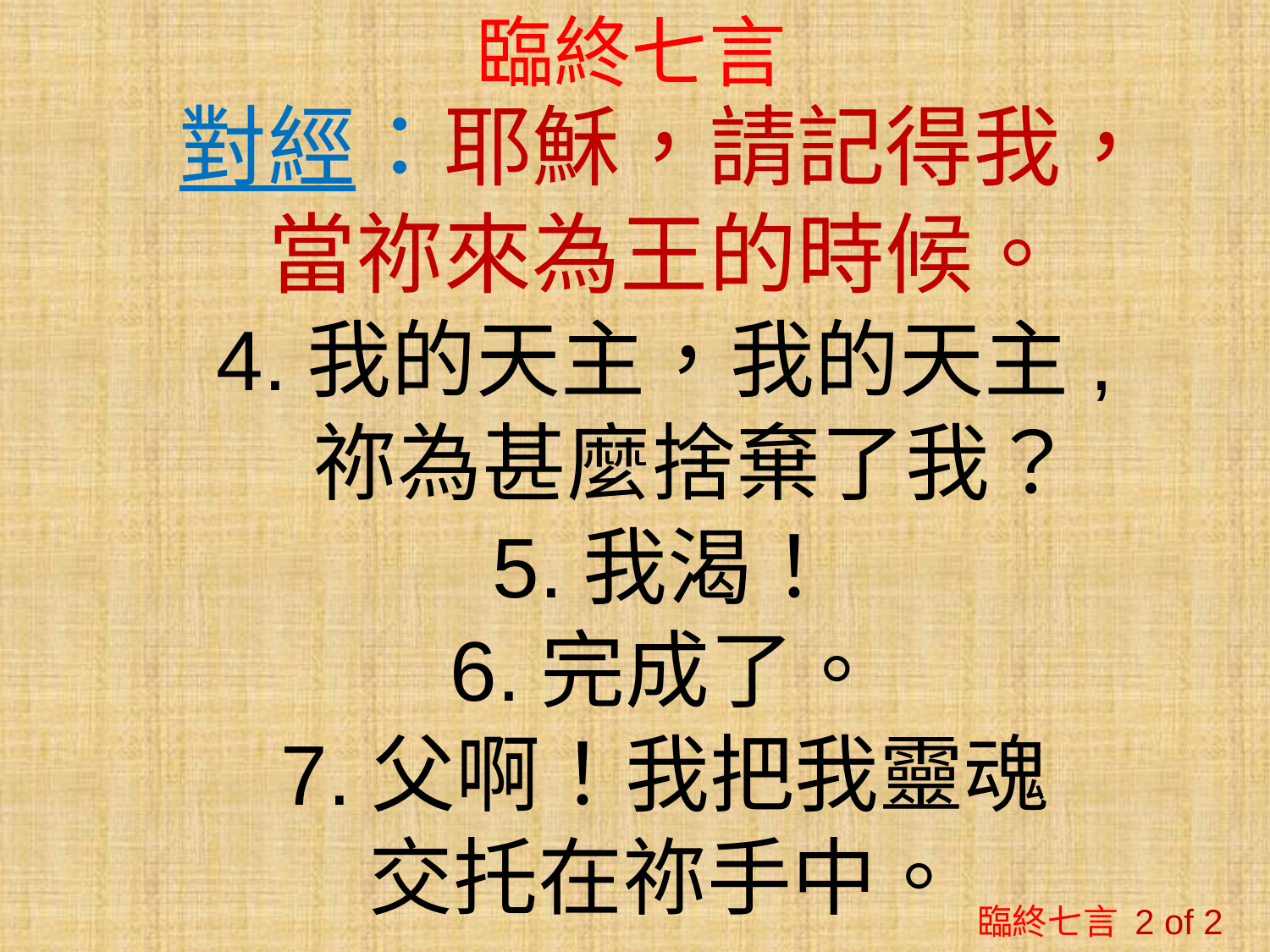

# 臨終七言
對經：耶穌，請記得我，
當祢來為王的時候。
4.我的天主，我的天主,
  祢為甚麼捨棄了我？
5.我渴！
6.完成了。
7.父啊！我把我靈魂
交托在祢手中。

臨終七言 2 of 2